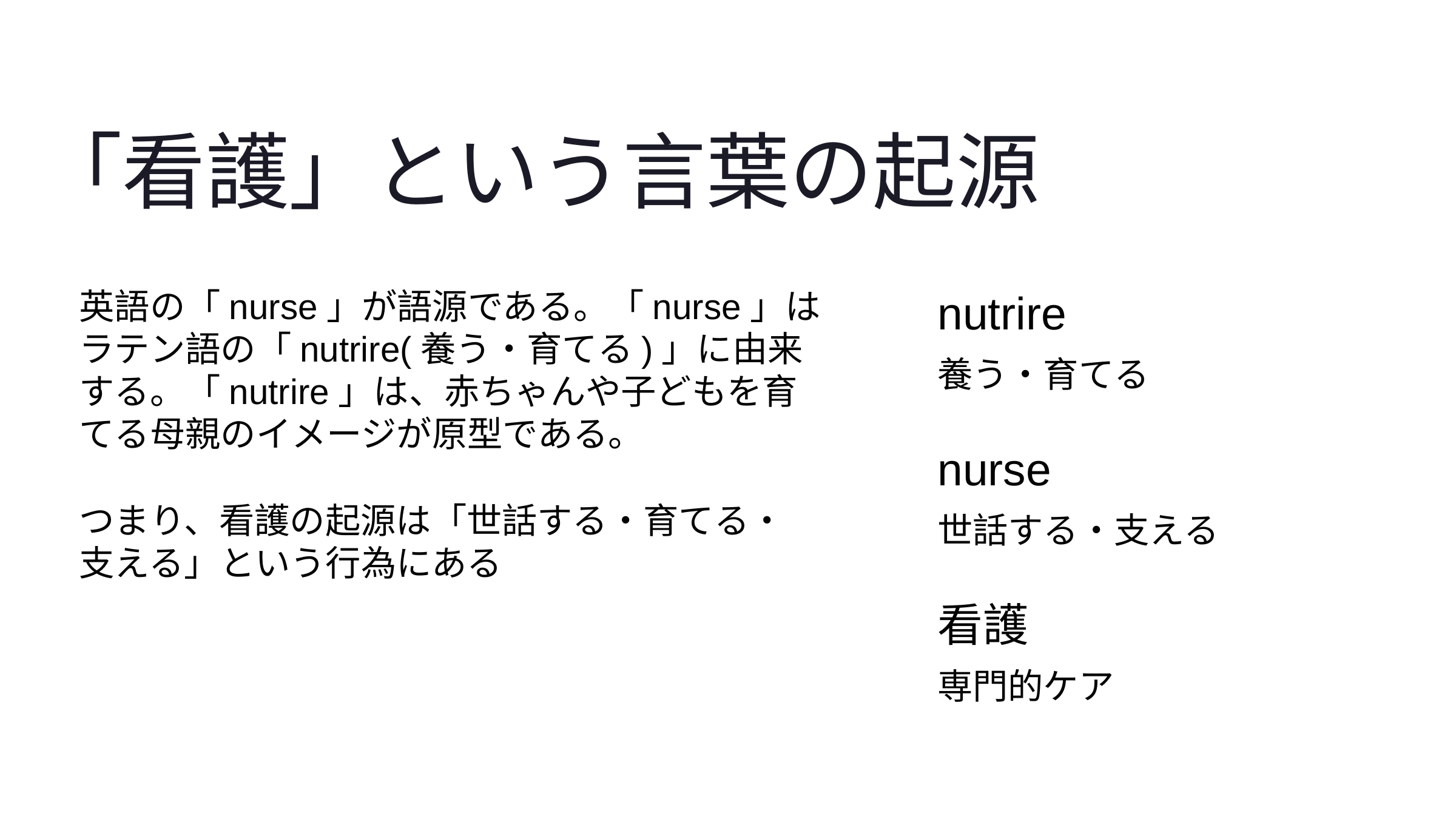

「看護」という言葉の起源
英語の「nurse」が語源である。「nurse」はラテン語の「nutrire(養う・育てる)」に由来する。「nutrire」は、赤ちゃんや子どもを育てる母親のイメージが原型である。
nutrire
養う・育てる
nurse
つまり、看護の起源は「世話する・育てる・支える」という行為にある
世話する・支える
看護
専門的ケア